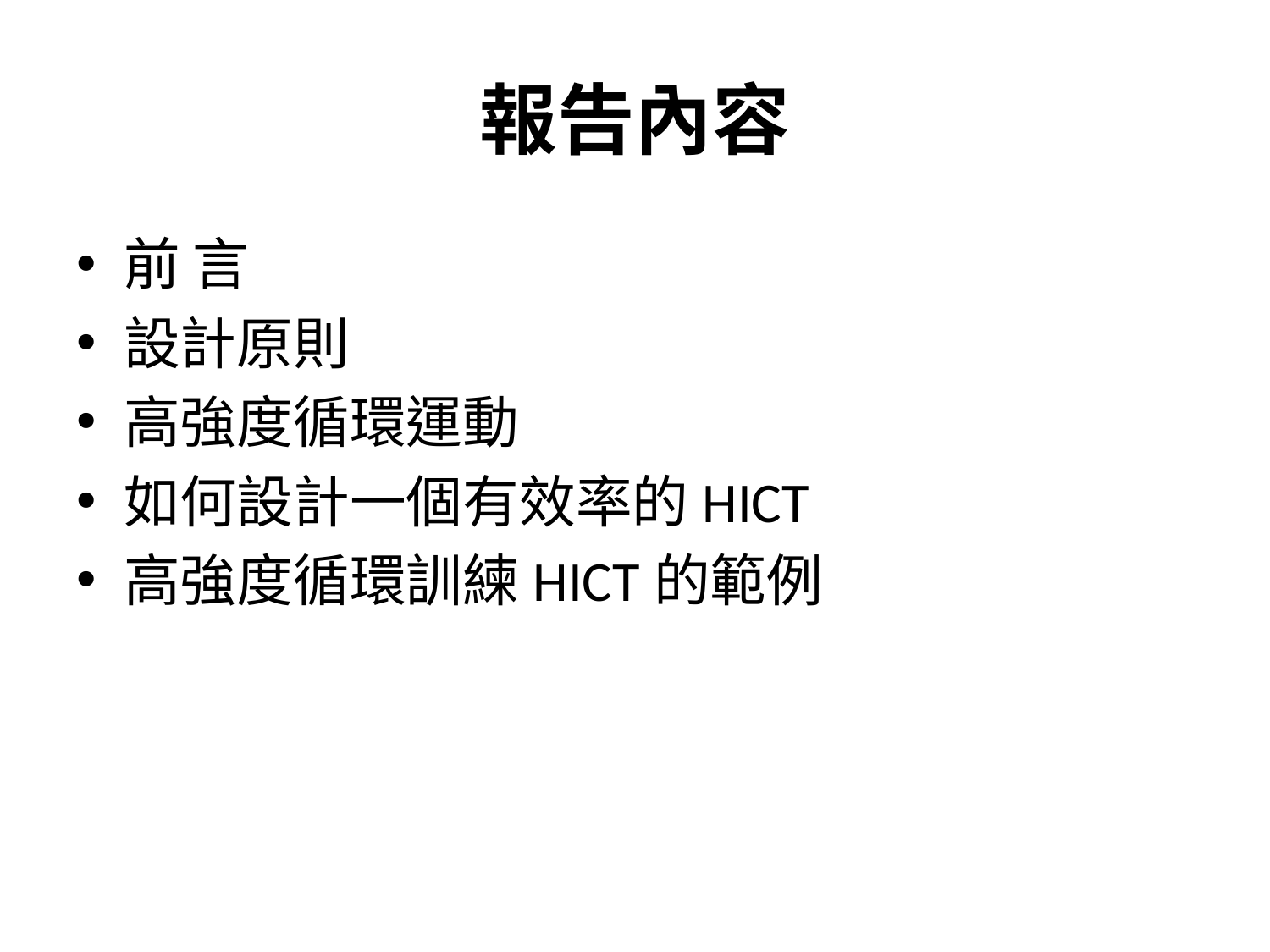

# 報告內容
前 言
設計原則
高強度循環運動
如何設計一個有效率的HICT
高強度循環訓練HICT的範例